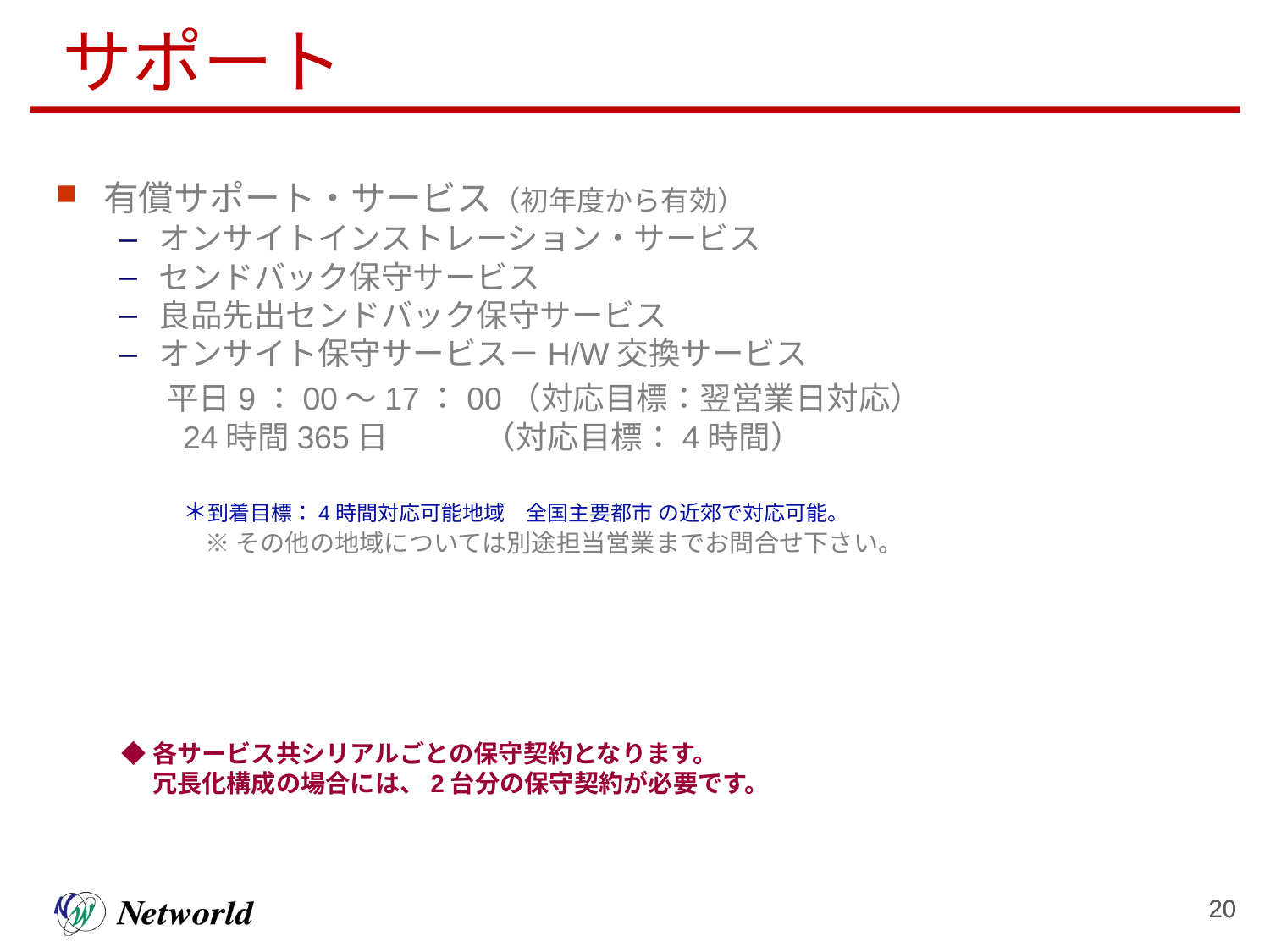

サポート

有償サポート・サービス（初年度から有効）
オンサイトインストレーション・サービス
センドバック保守サービス
良品先出センドバック保守サービス
オンサイト保守サービス－H/W交換サービス
     平日9：00～17：00（対応目標：翌営業日対応）
24時間365日　　　（対応目標：4時間）

＊到着目標：4時間対応可能地域　全国主要都市 の近郊で対応可能。
    ※その他の地域については別途担当営業までお問合せ下さい。
◆各サービス共シリアルごとの保守契約となります。
　 冗長化構成の場合には、2台分の保守契約が必要です。